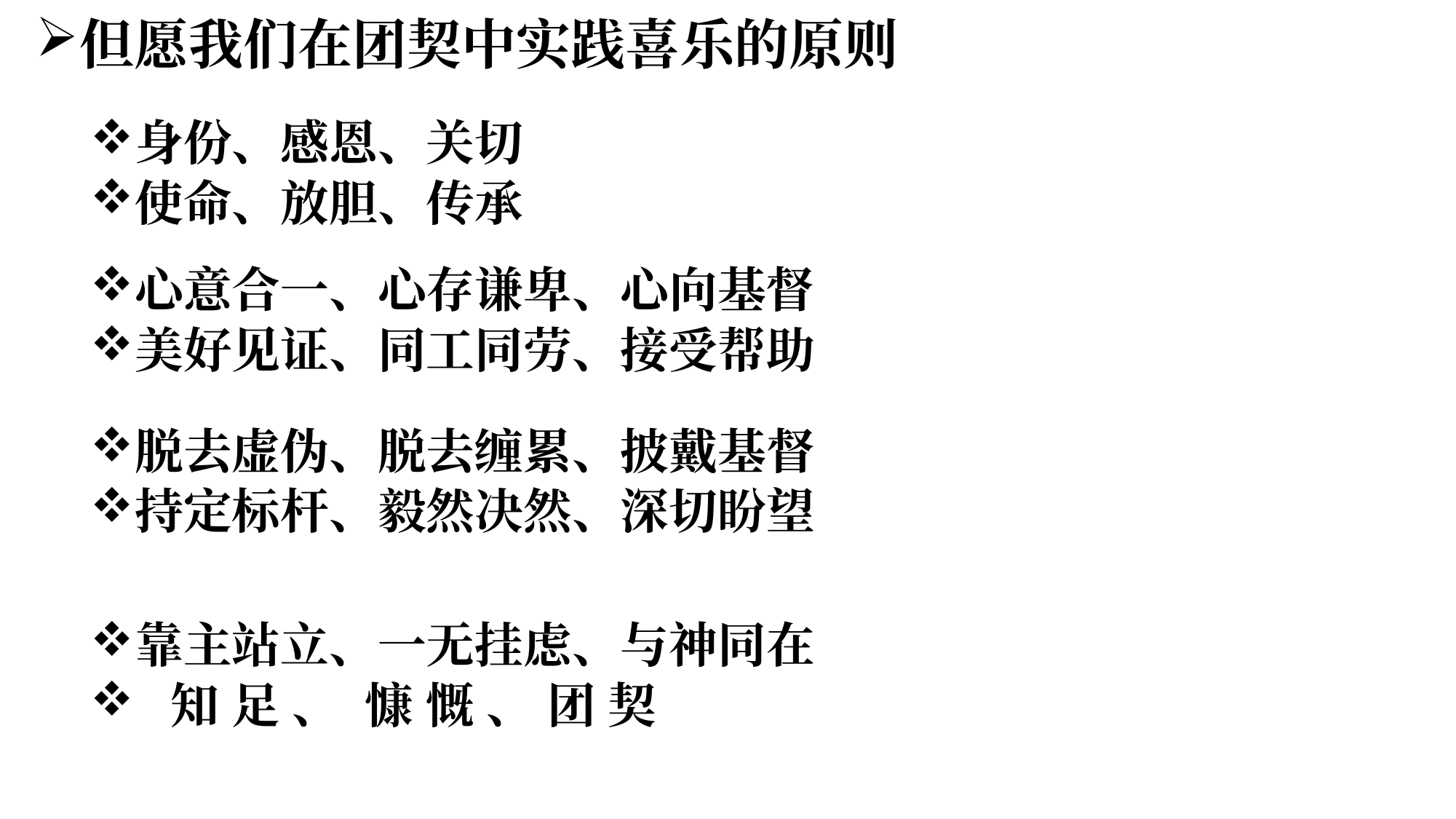

但愿我们在团契中实践喜乐的原则

身份、感恩、关切
使命、放胆、传承

心意合一、心存谦卑、心向基督
美好见证、同工同劳、接受帮助

脱去虚伪、脱去缠累、披戴基督
持定标杆、毅然决然、深切盼望

靠主站立、一无挂虑、与神同在
  知 足 、  慷 慨 、 团 契